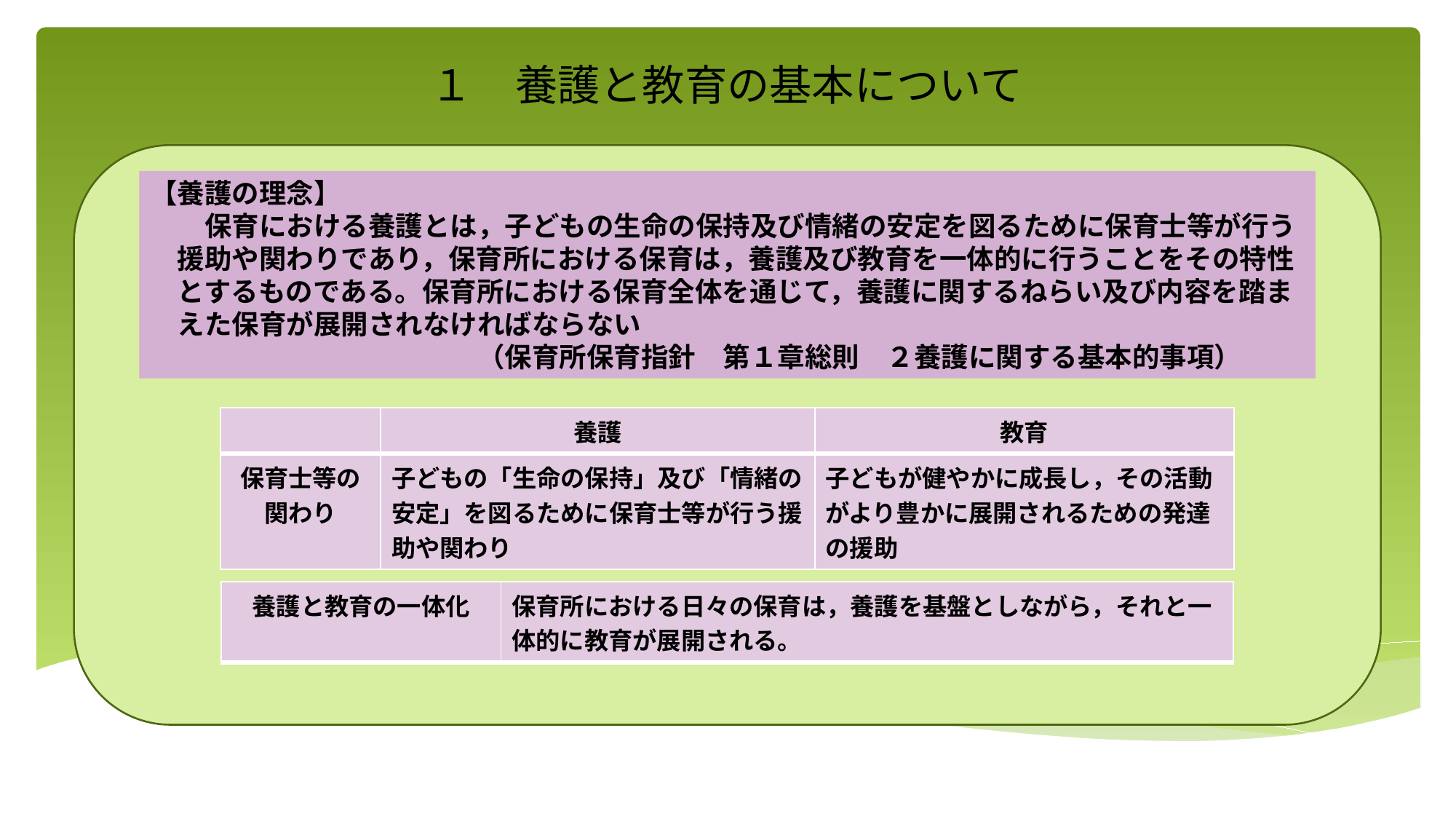

１　養護と教育の基本について
情緒の一体的に
【養護の理念】
　　保育における養護とは，子どもの生命の保持及び情緒の安定を図るために保育士等が行う
　援助や関わりであり，保育所における保育は，養護及び教育を一体的に行うことをその特性
　とするものである。保育所における保育全体を通じて，養護に関するねらい及び内容を踏ま
　えた保育が展開されなければならない
　　　　　　　　　　　　（保育所保育指針　第１章総則　２養護に関する基本的事項）
|  | 養護 | 教育 |
| --- | --- | --- |
| 保育士等の関わり | 子どもの「生命の保持」及び「情緒の安定」を図るために保育士等が行う援助や関わり | 子どもが健やかに成長し，その活動がより豊かに展開されるための発達の援助 |
| 養護と教育の一体化 | 保育所における日々の保育は，養護を基盤としながら，それと一体的に教育が展開される。 |
| --- | --- |